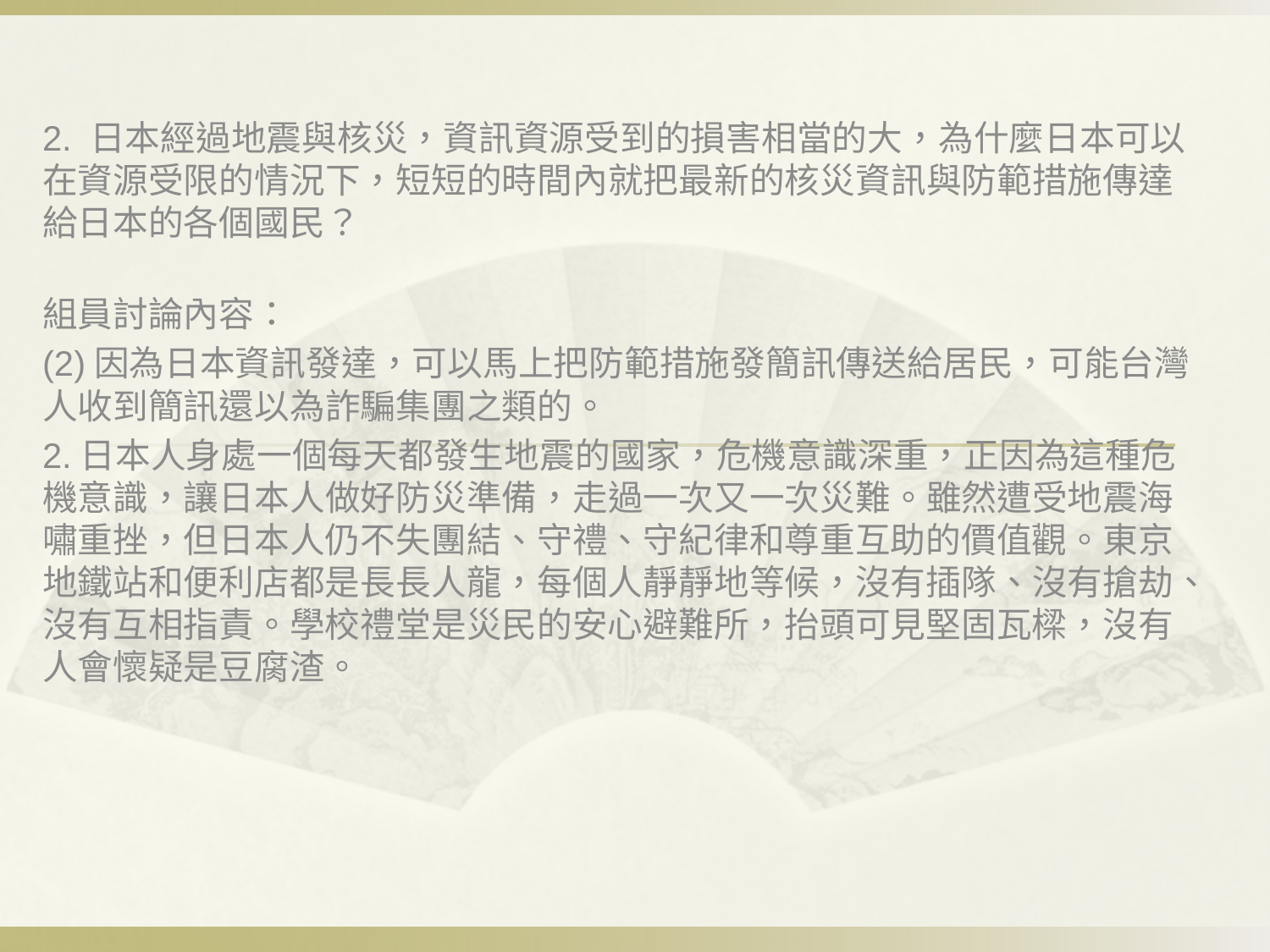

#
2. 日本經過地震與核災，資訊資源受到的損害相當的大，為什麼日本可以在資源受限的情況下，短短的時間內就把最新的核災資訊與防範措施傳達給日本的各個國民？
組員討論內容：
(2)因為日本資訊發達，可以馬上把防範措施發簡訊傳送給居民，可能台灣人收到簡訊還以為詐騙集團之類的。
2.日本人身處一個每天都發生地震的國家，危機意識深重，正因為這種危機意識，讓日本人做好防災準備，走過一次又一次災難。雖然遭受地震海嘯重挫，但日本人仍不失團結、守禮、守紀律和尊重互助的價值觀。東京地鐵站和便利店都是長長人龍，每個人靜靜地等候，沒有插隊、沒有搶劫、沒有互相指責。學校禮堂是災民的安心避難所，抬頭可見堅固瓦樑，沒有人會懷疑是豆腐渣。